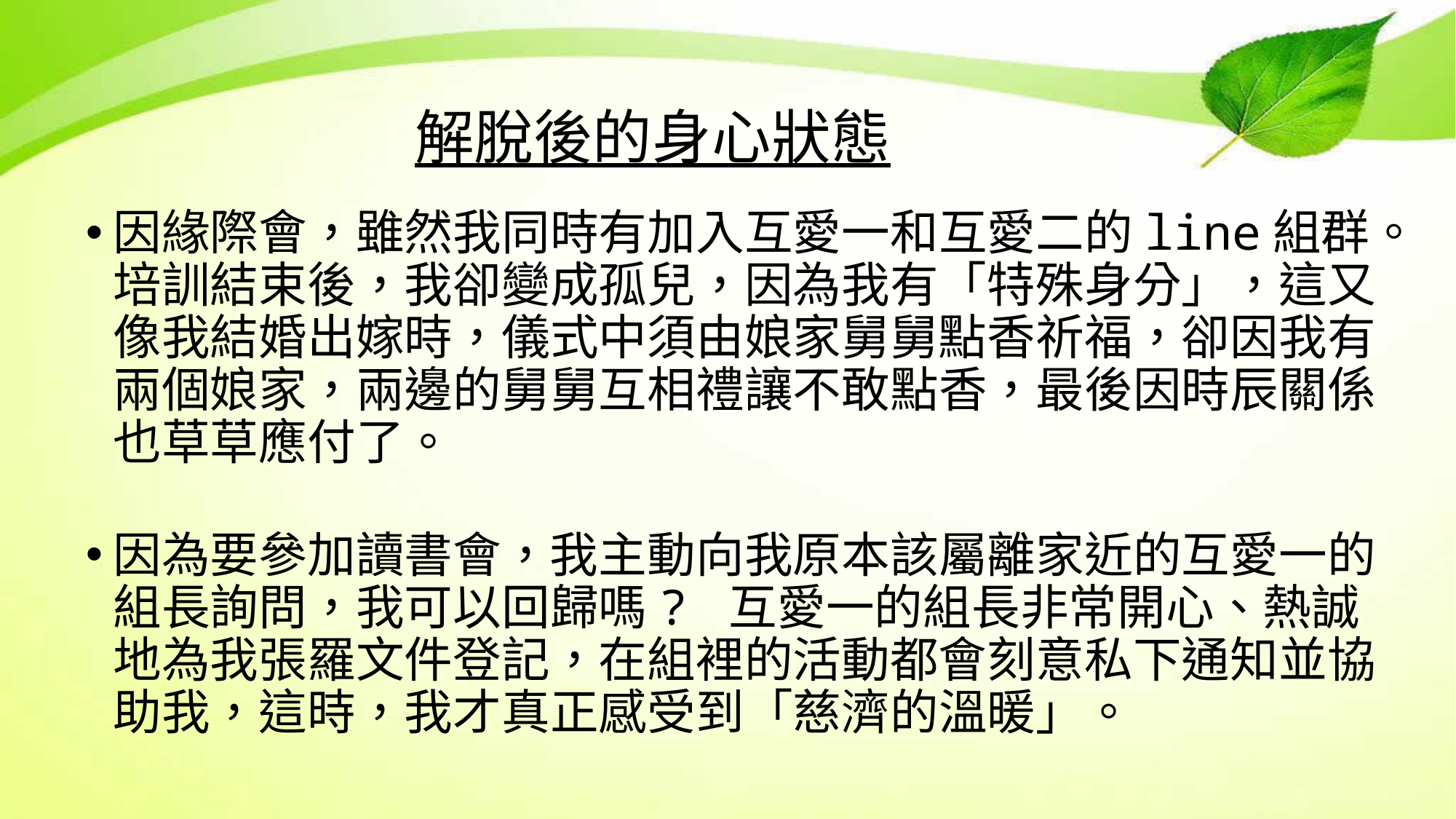

# 解脫後的身心狀態
因緣際會，雖然我同時有加入互愛一和互愛二的line組群。培訓結束後，我卻變成孤兒，因為我有「特殊身分」，這又像我結婚出嫁時，儀式中須由娘家舅舅點香祈福，卻因我有兩個娘家，兩邊的舅舅互相禮讓不敢點香，最後因時辰關係也草草應付了。

因為要參加讀書會，我主動向我原本該屬離家近的互愛一的組長詢問，我可以回歸嗎? 互愛一的組長非常開心、熱誠地為我張羅文件登記，在組裡的活動都會刻意私下通知並協助我，這時，我才真正感受到「慈濟的溫暖」。